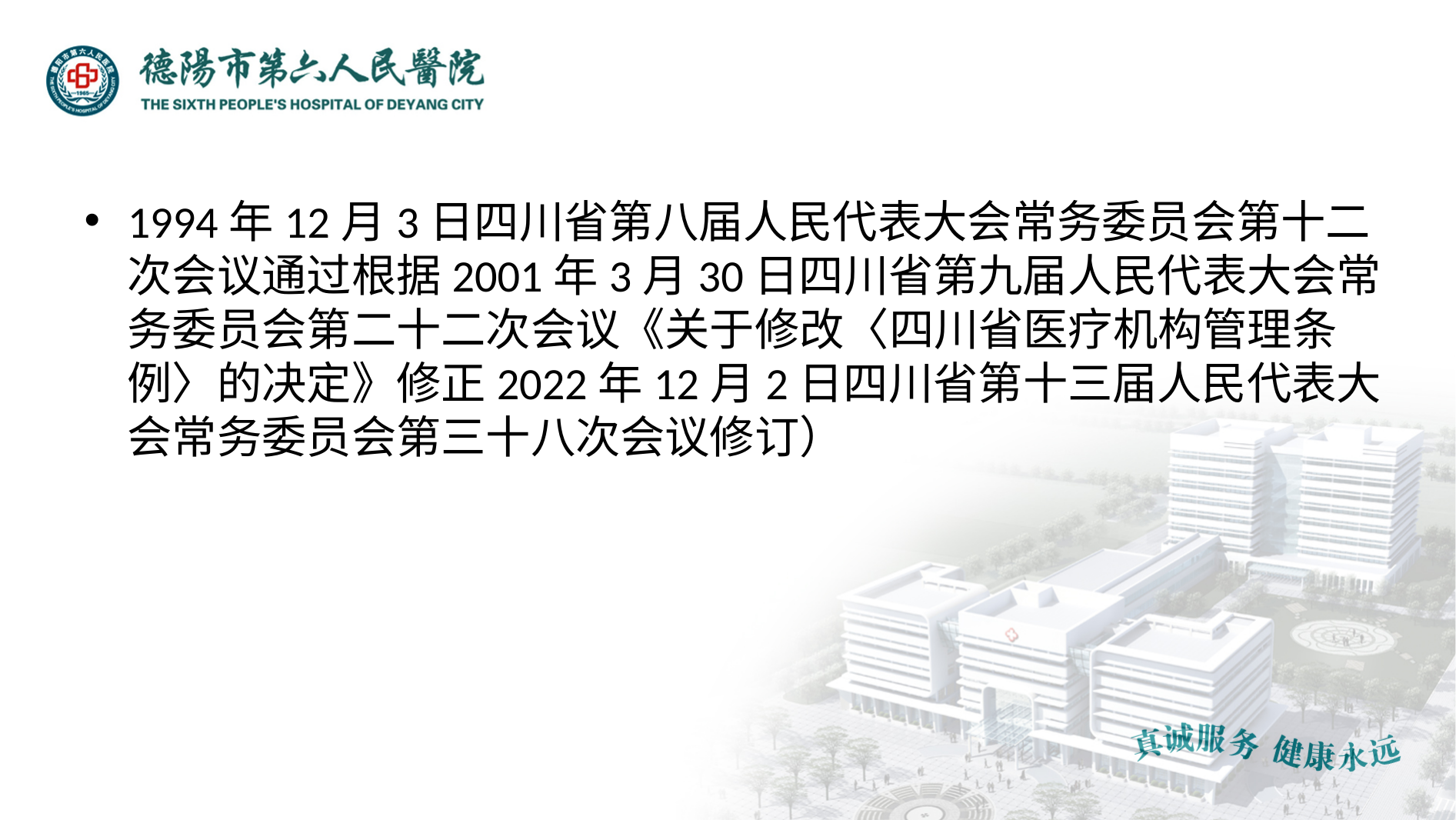

1994年12月3日四川省第八届人民代表大会常务委员会第十二次会议通过根据2001年3月30日四川省第九届人民代表大会常务委员会第二十二次会议《关于修改〈四川省医疗机构管理条例〉的决定》修正2022年12月2日四川省第十三届人民代表大会常务委员会第三十八次会议修订）